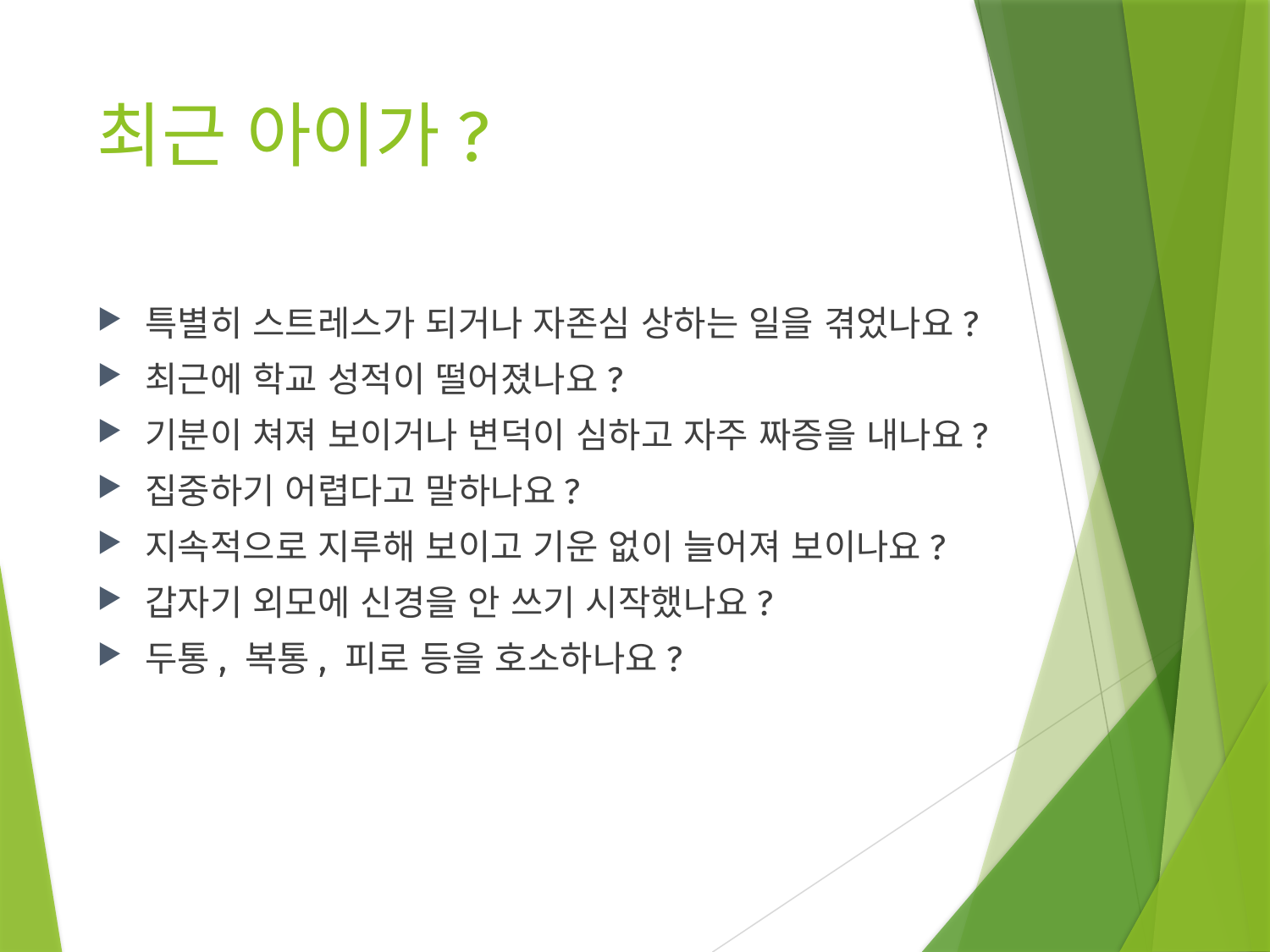

# 최근 아이가?
특별히 스트레스가 되거나 자존심 상하는 일을 겪었나요?
최근에 학교 성적이 떨어졌나요?
기분이 쳐져 보이거나 변덕이 심하고 자주 짜증을 내나요?
집중하기 어렵다고 말하나요?
지속적으로 지루해 보이고 기운 없이 늘어져 보이나요?
갑자기 외모에 신경을 안 쓰기 시작했나요?
두통, 복통, 피로 등을 호소하나요?